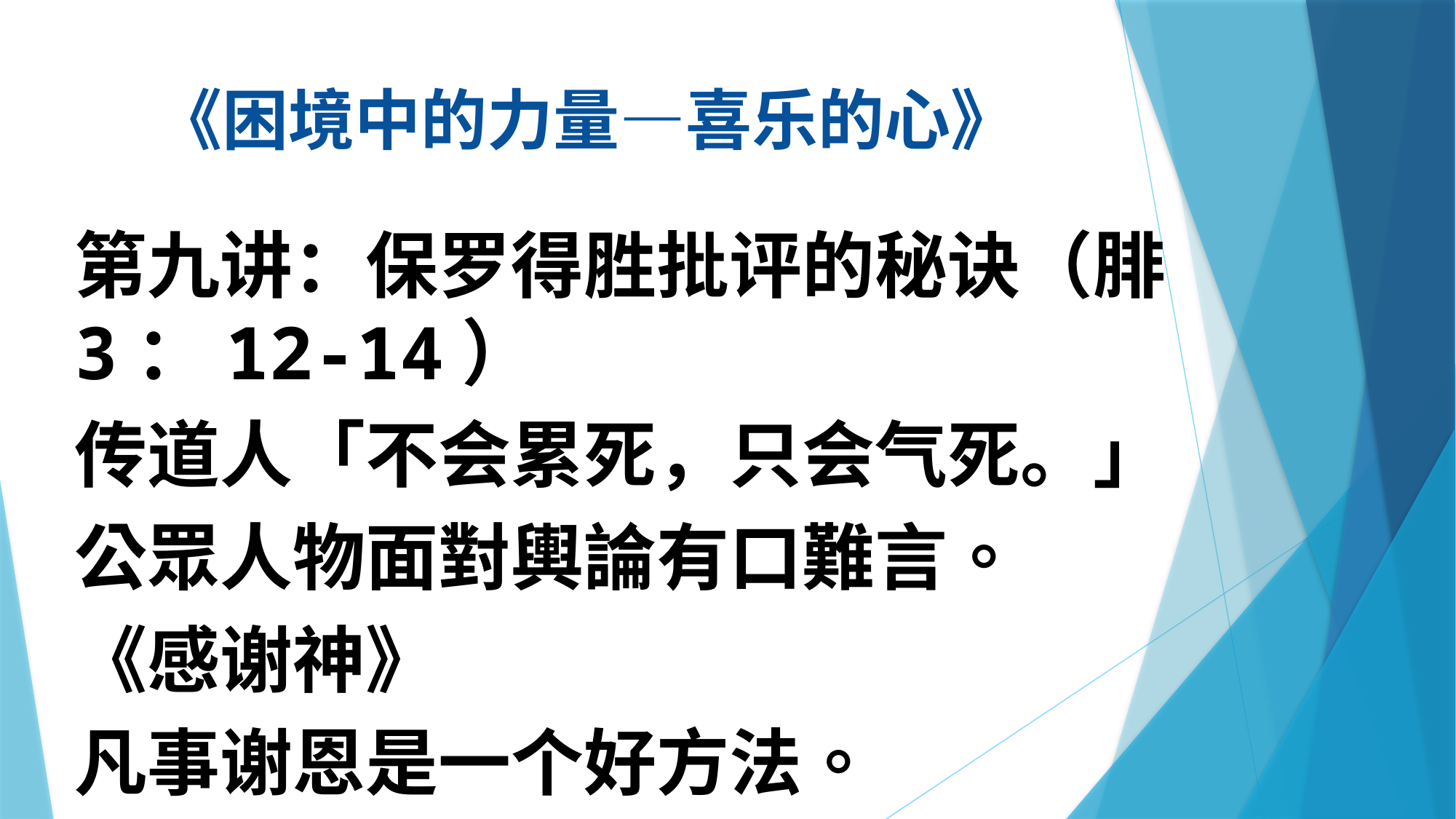

# 《困境中的力量—喜乐的心》
第九讲：保罗得胜批评的秘诀（腓3：12-14）
传道人「不会累死，只会气死。」
公眾人物面對輿論有口難言。
《感谢神》
凡事谢恩是一个好方法。